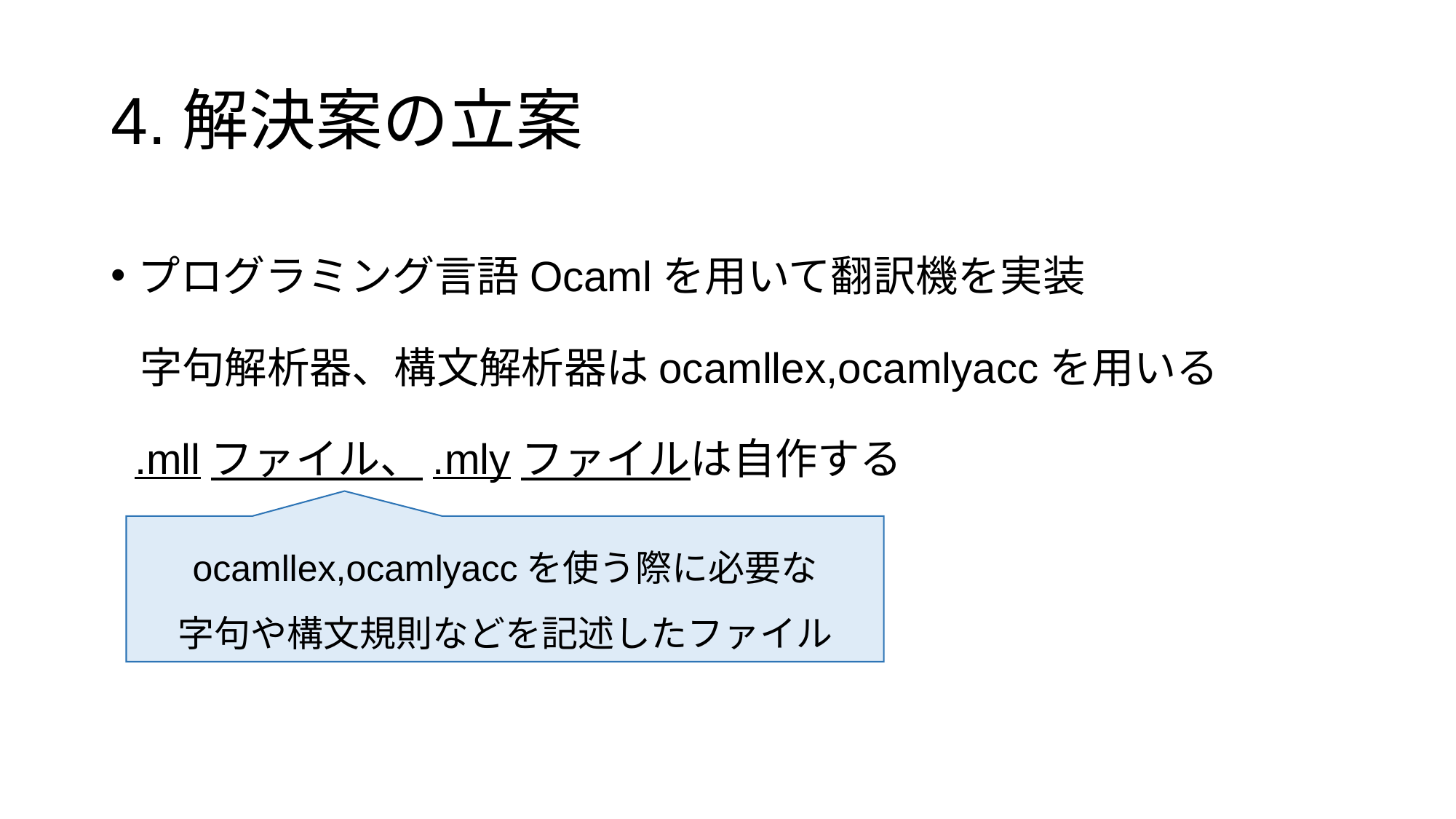

# 4.解決案の立案
プログラミング言語Ocamlを用いて翻訳機を実装
  字句解析器、構文解析器はocamllex,ocamlyaccを用いる
  .mllファイル、.mlyファイルは自作する
ocamllex,ocamlyaccを使う際に必要な
字句や構文規則などを記述したファイル